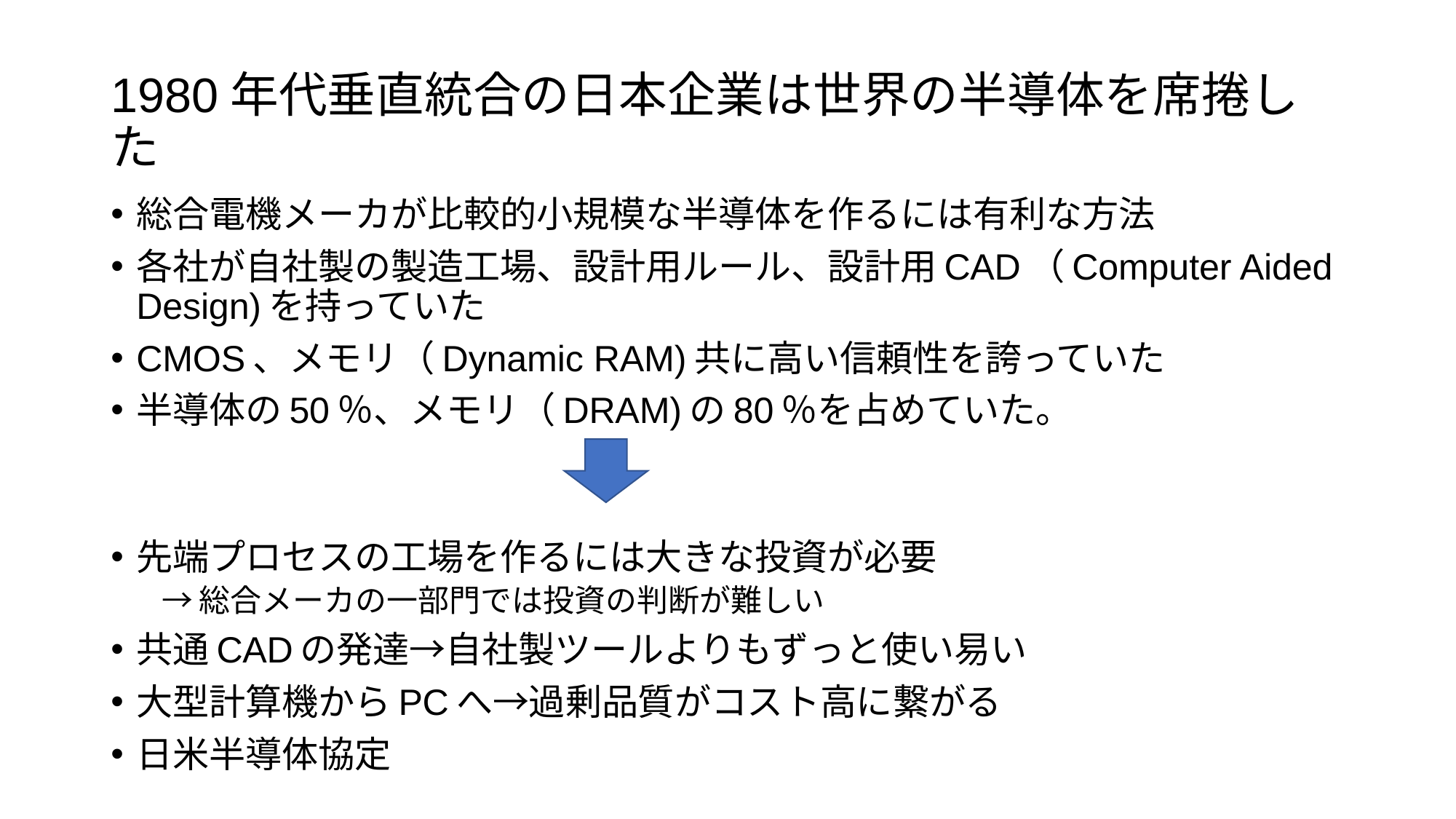

# 1980年代垂直統合の日本企業は世界の半導体を席捲した
総合電機メーカが比較的小規模な半導体を作るには有利な方法
各社が自社製の製造工場、設計用ルール、設計用CAD（Computer Aided Design)を持っていた
CMOS、メモリ（Dynamic RAM)共に高い信頼性を誇っていた
半導体の50％、メモリ（DRAM)の80％を占めていた。

先端プロセスの工場を作るには大きな投資が必要
→総合メーカの一部門では投資の判断が難しい
共通CADの発達→自社製ツールよりもずっと使い易い
大型計算機からPCへ→過剰品質がコスト高に繋がる
日米半導体協定